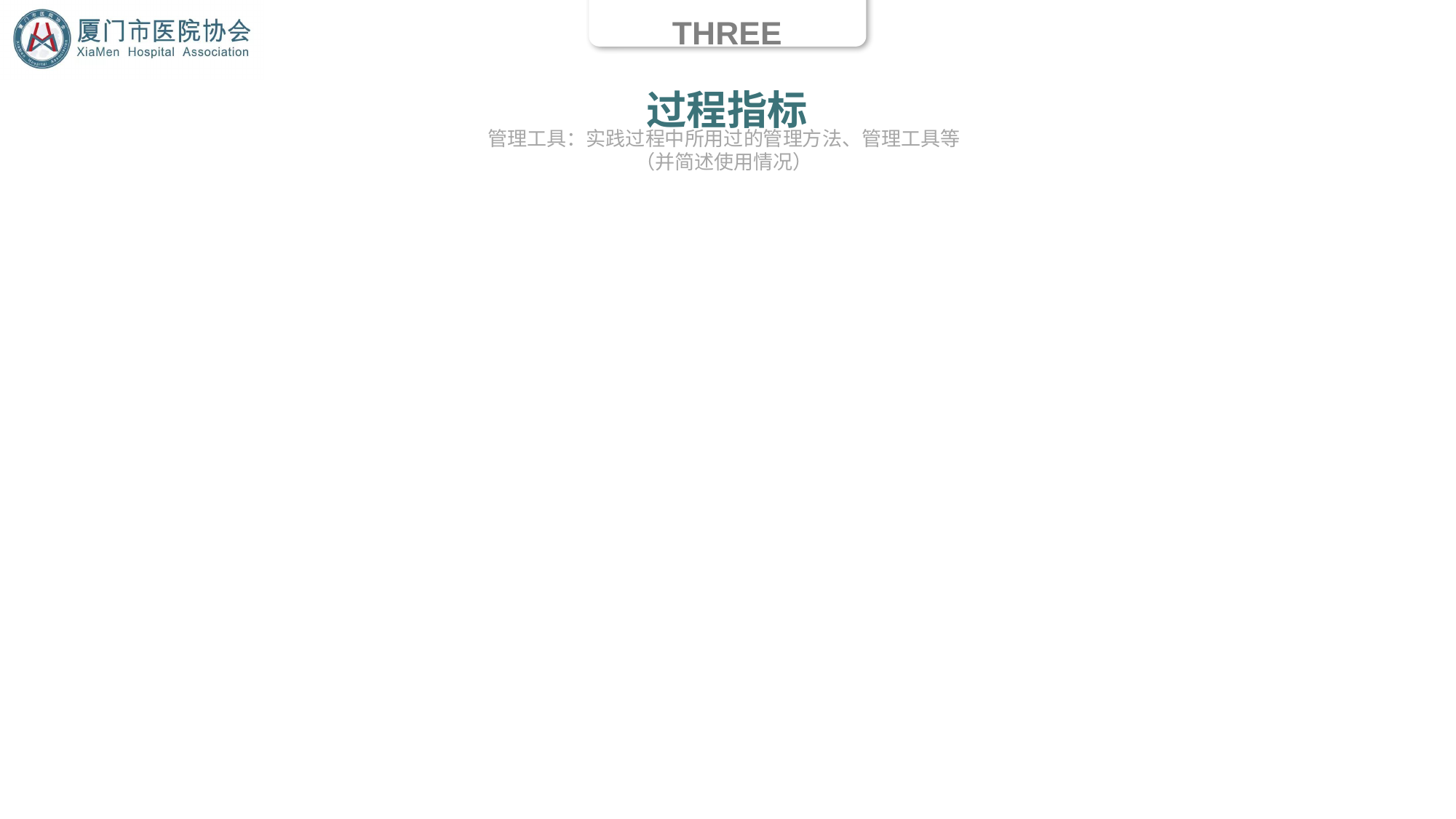

THREE
过程指标
管理工具：实践过程中所用过的管理方法、管理工具等（并简述使用情况）